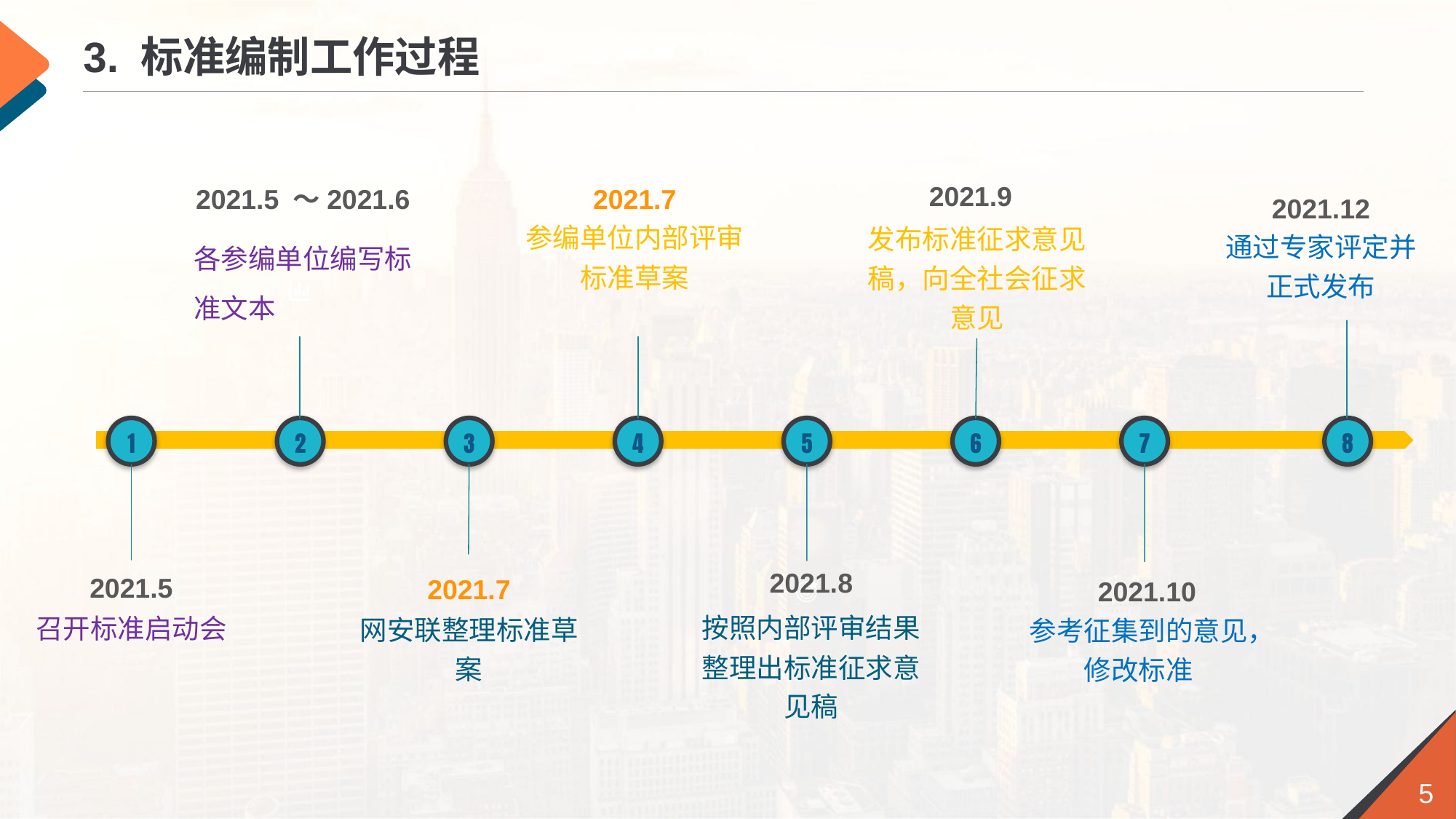

3. 标准编制工作过程

2021.9
发布标准征求意见稿，向全社会征求意见
2021.5 ～2021.6
各参编单位编写标准文本
2021.7

参编单位内部评审标准草案
2021.12
通过专家评定并
正式发布

8
1
2
3
4
5
6
7

2021.8
按照内部评审结果整理出标准征求意见稿
2021.5
召开标准启动会
2021.7
网安联整理标准草案
2021.10
参考征集到的意见，修改标准